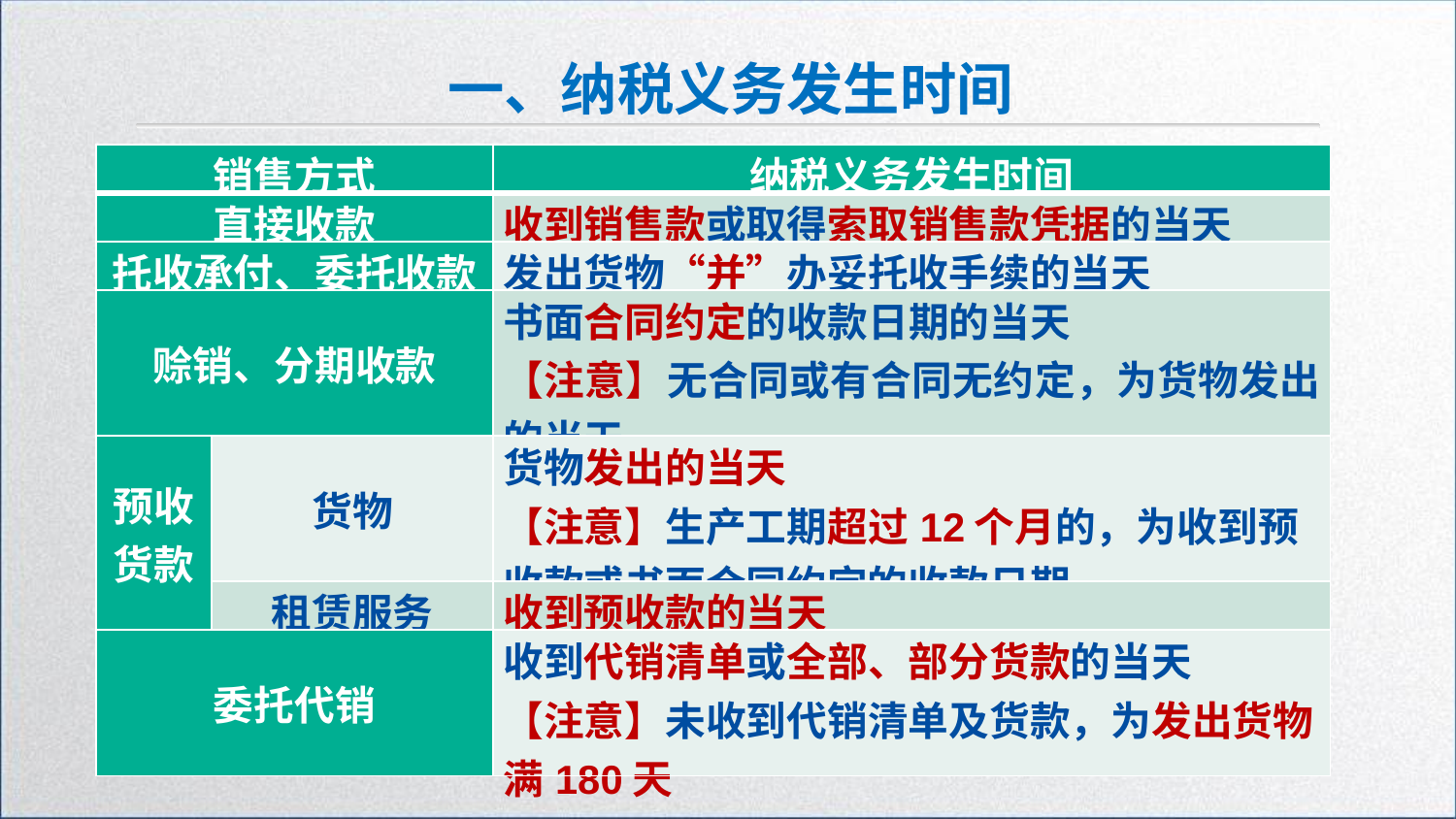

一、纳税义务发生时间
| 销售方式 |  | 纳税义务发生时间 |
| --- | --- | --- |
| 直接收款 |  | 收到销售款或取得索取销售款凭据的当天 |
| 托收承付、委托收款 |  | 发出货物“并”办妥托收手续的当天 |
| 赊销、分期收款 |  | 书面合同约定的收款日期的当天 【注意】无合同或有合同无约定，为货物发出的当天 |
| 预收货款 | 货物 | 货物发出的当天 【注意】生产工期超过12个月的，为收到预收款或书面合同约定的收款日期 |
|  | 租赁服务 | 收到预收款的当天 |
| 委托代销 |  | 收到代销清单或全部、部分货款的当天 【注意】未收到代销清单及货款，为发出货物满180天 |